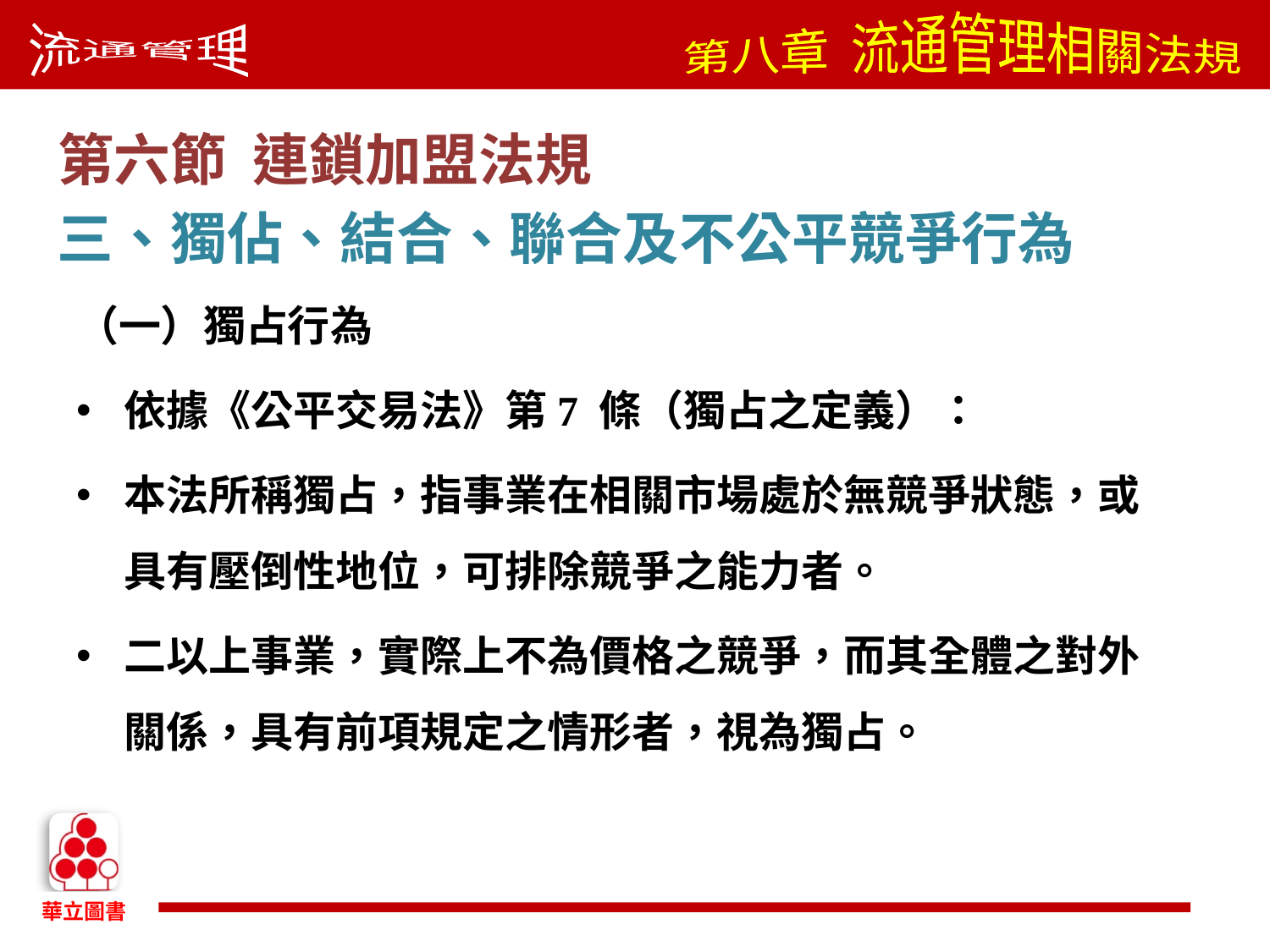

第六節  連鎖加盟法規
三、獨佔、結合、聯合及不公平競爭行為
（一）獨占行為
依據《公平交易法》第7 條（獨占之定義）：
本法所稱獨占，指事業在相關市場處於無競爭狀態，或具有壓倒性地位，可排除競爭之能力者。
二以上事業，實際上不為價格之競爭，而其全體之對外關係，具有前項規定之情形者，視為獨占。